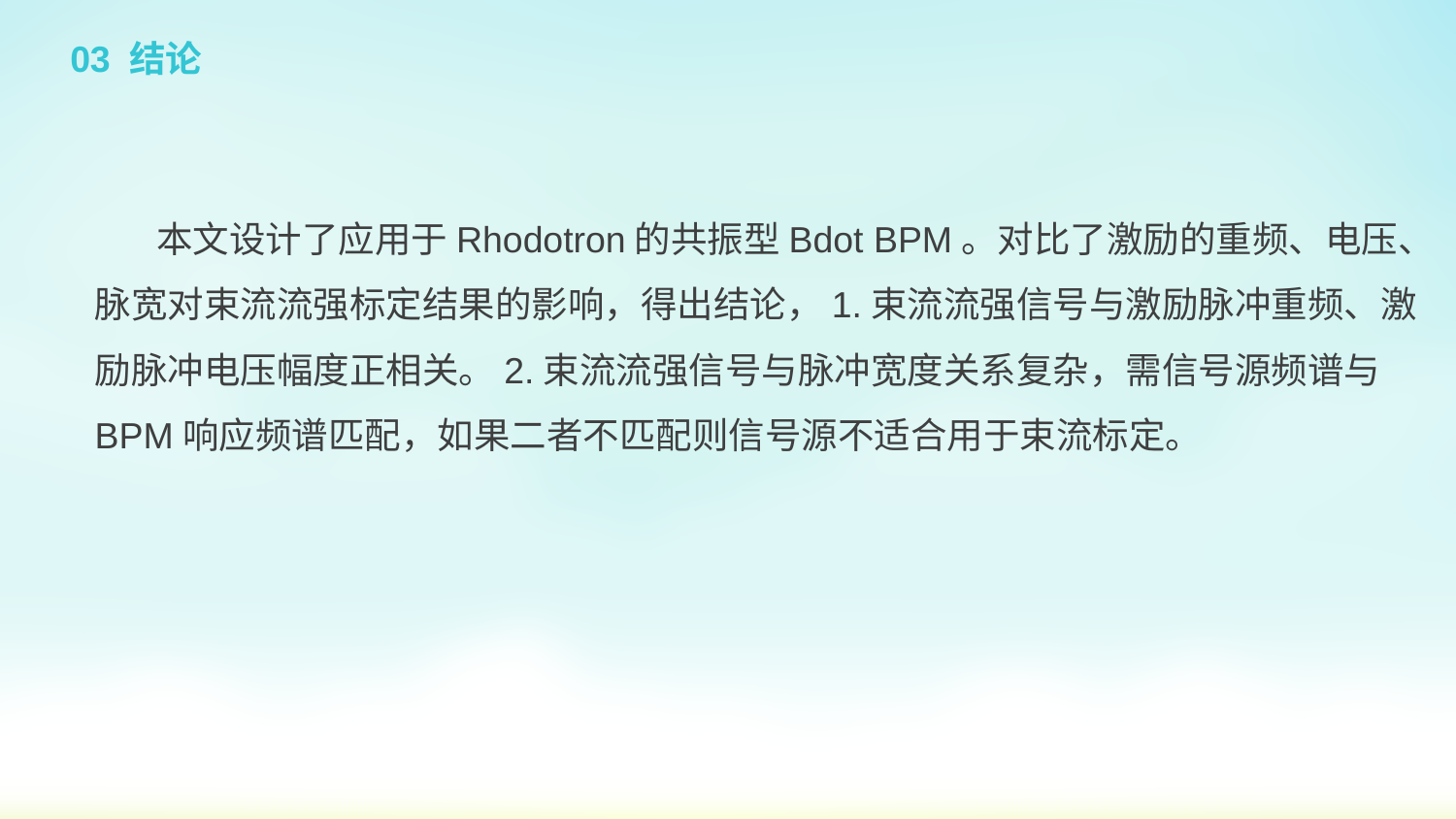

# 03 结论
        本文设计了应用于Rhodotron的共振型Bdot BPM。对比了激励的重频、电压、脉宽对束流流强标定结果的影响，得出结论，1.束流流强信号与激励脉冲重频、激励脉冲电压幅度正相关。2.束流流强信号与脉冲宽度关系复杂，需信号源频谱与BPM响应频谱匹配，如果二者不匹配则信号源不适合用于束流标定。